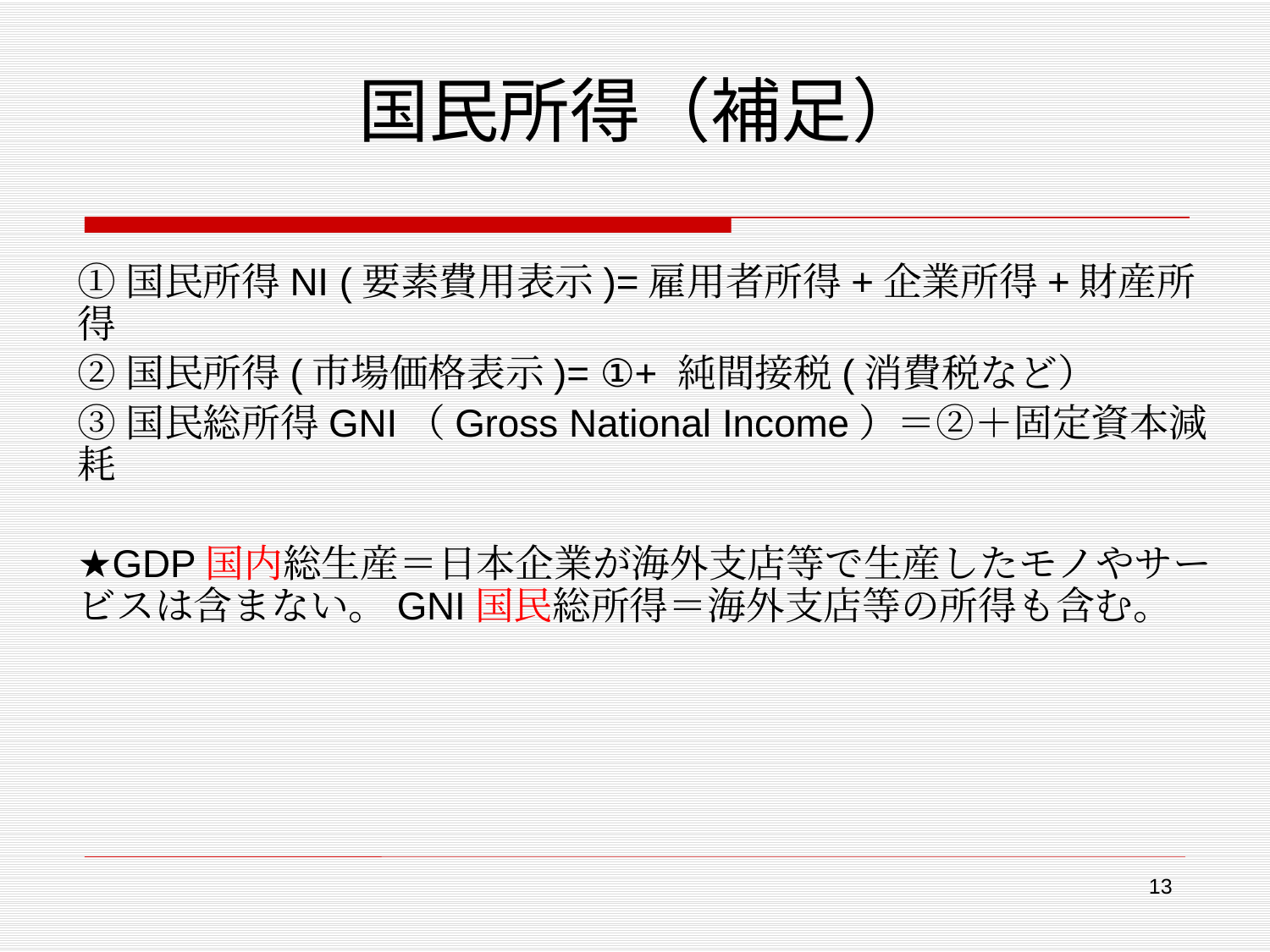

# 国民所得（補足）
①国民所得NI (要素費用表示)=雇用者所得+企業所得+財産所得
②国民所得(市場価格表示)= ①+ 純間接税(消費税など）
③国民総所得GNI（Gross National Income）＝②＋固定資本減耗

★GDP国内総生産＝日本企業が海外支店等で生産したモノやサービスは含まない。GNI国民総所得＝海外支店等の所得も含む。
13